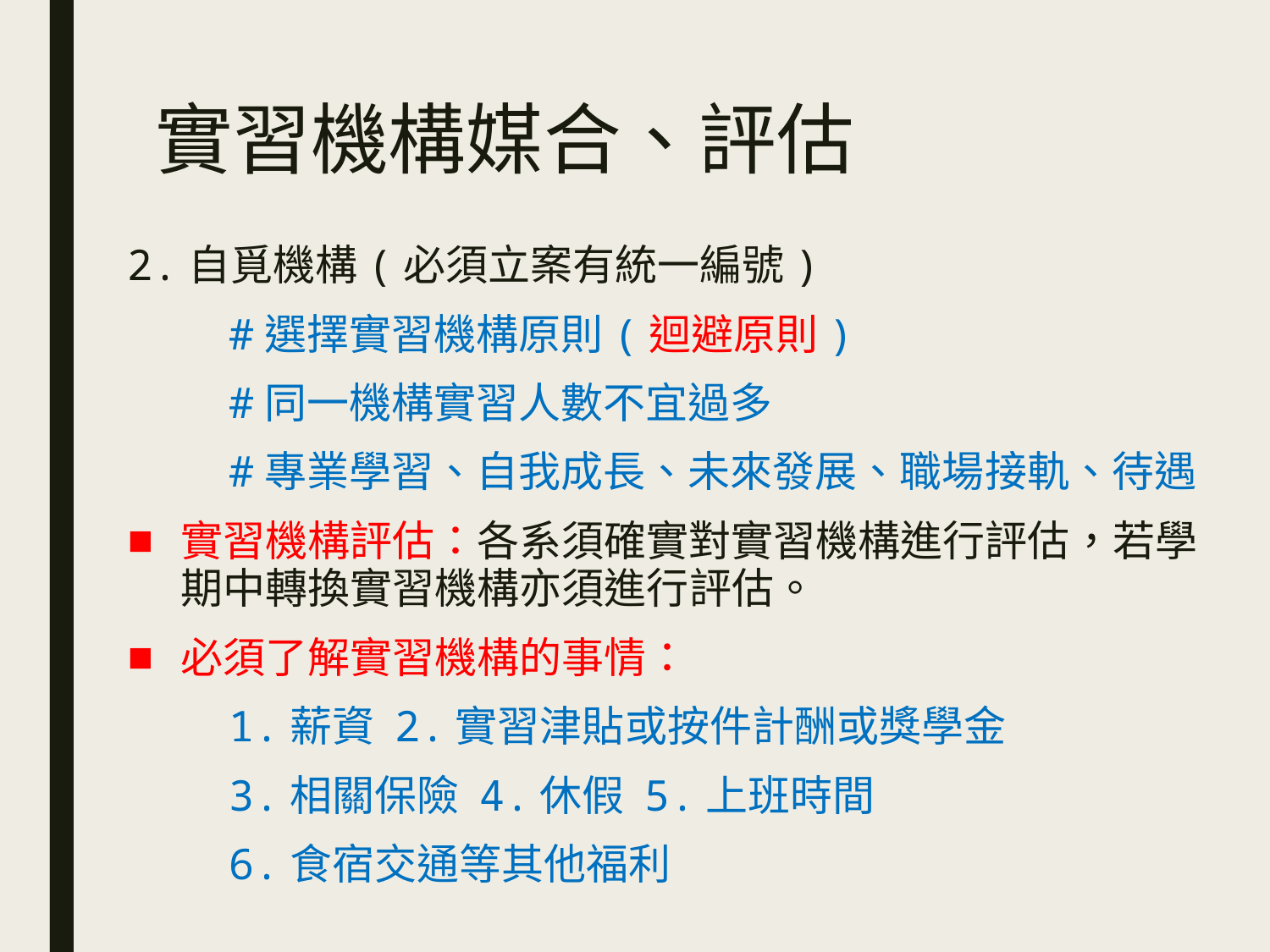

# 實習機構媒合、評估
2.自覓機構(必須立案有統一編號)
    #選擇實習機構原則(迴避原則)
    #同一機構實習人數不宜過多
    #專業學習、自我成長、未來發展、職場接軌、待遇
實習機構評估：各系須確實對實習機構進行評估，若學期中轉換實習機構亦須進行評估。
必須了解實習機構的事情：
    1.薪資 2.實習津貼或按件計酬或獎學金
    3.相關保險 4.休假 5.上班時間
    6.食宿交通等其他福利